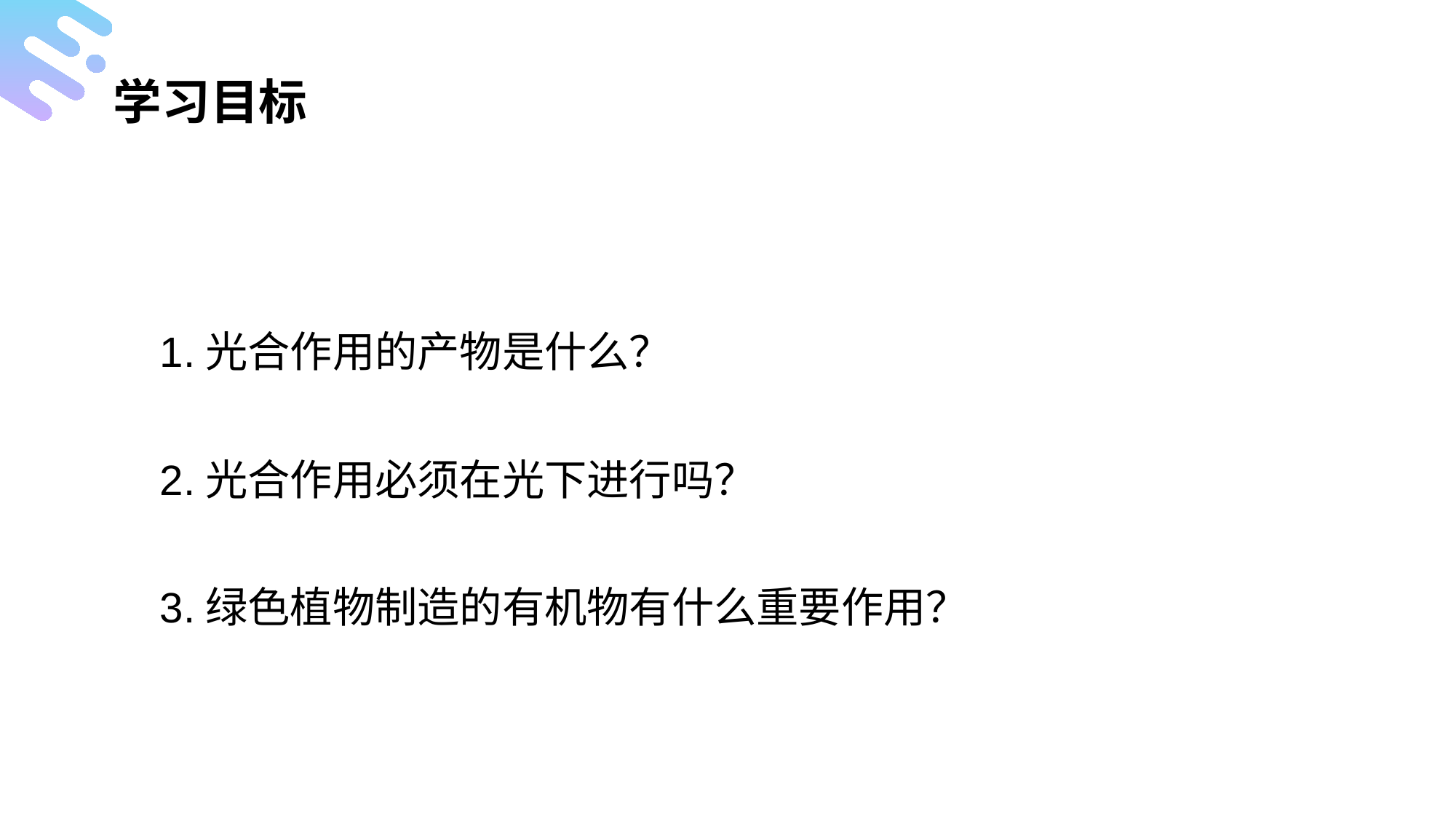

学习目标
1.光合作用的产物是什么？
2.光合作用必须在光下进行吗？
3.绿色植物制造的有机物有什么重要作用？